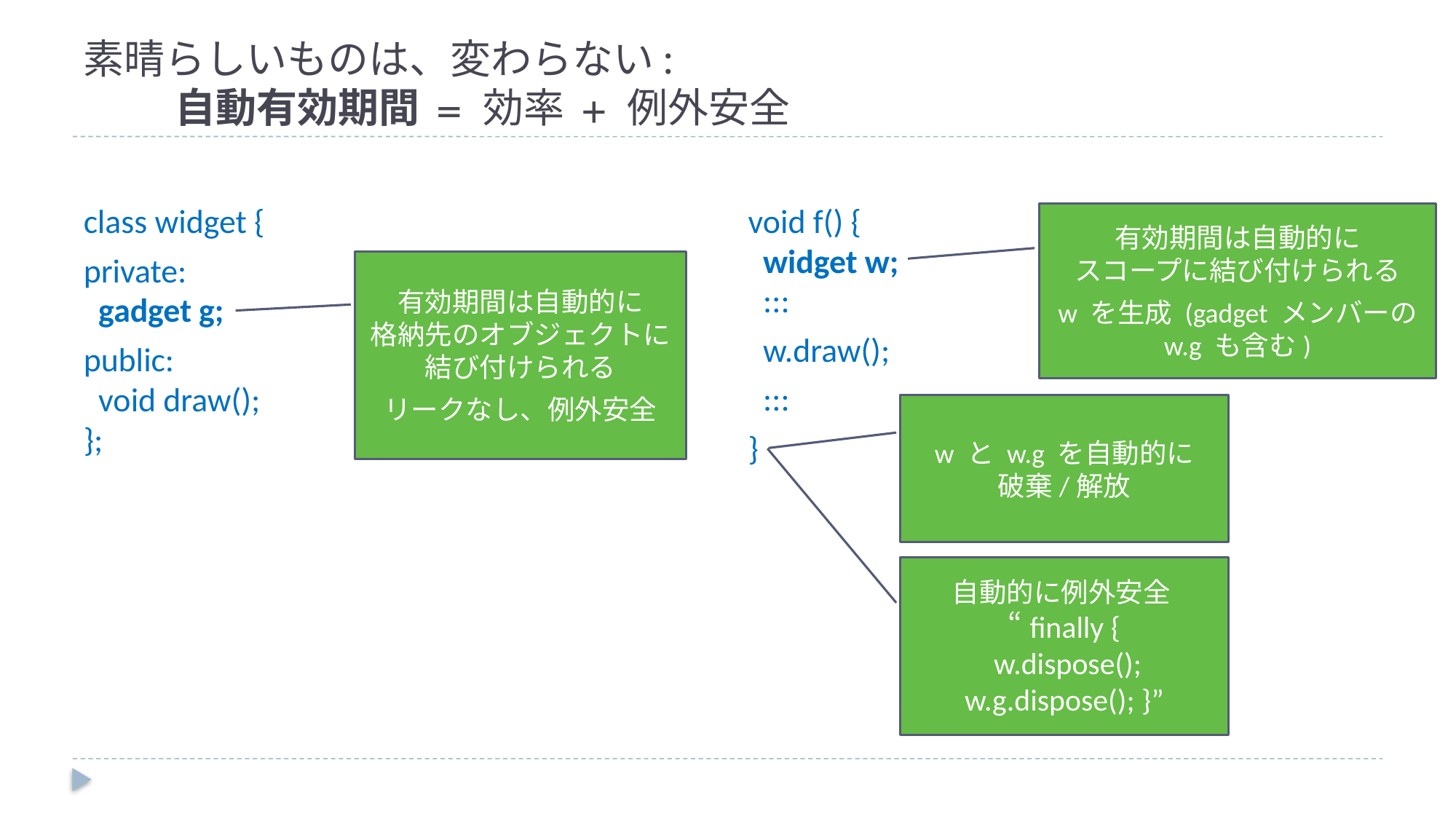

# 素晴らしいものは、変わらない: 自動有効期間 = 効率 + 例外安全

void f() {
  widget w;
  :::
  w.draw();
  :::
}

class widget {
private:
  gadget g;
public:
  void draw();
};
有効期間は自動的に
スコープに結び付けられる
w を生成 (gadget メンバーの w.g も含む)
有効期間は自動的に
格納先のオブジェクトに結び付けられる
リークなし、例外安全
w と w.g を自動的に
破棄/解放
自動的に例外安全
“finally {
 w.dispose(); w.g.dispose(); }”